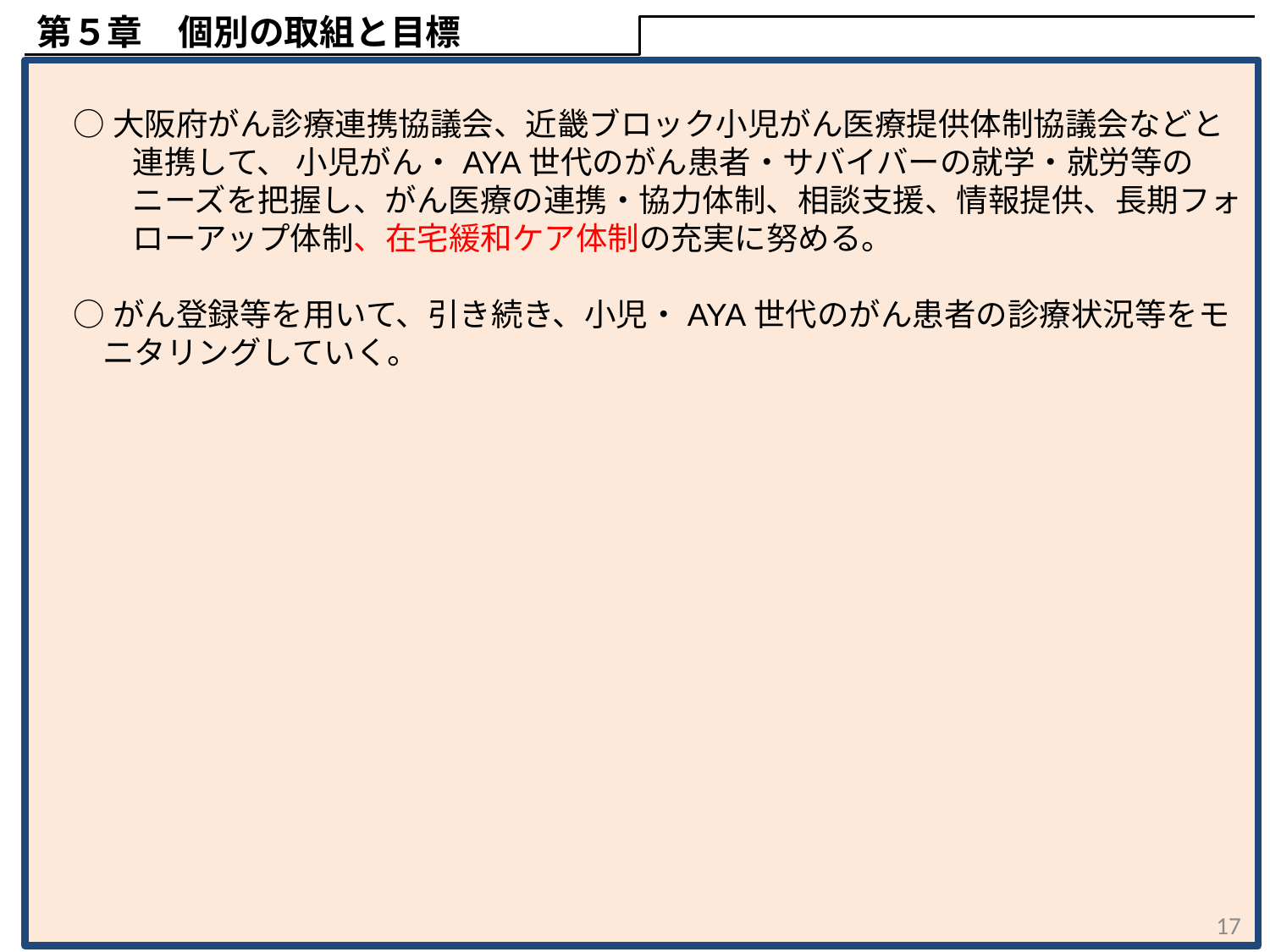

第５章　個別の取組と目標

     ○大阪府がん診療連携協議会、近畿ブロック小児がん医療提供体制協議会などと
　　　連携して、 小児がん・AYA世代のがん患者・サバイバーの就学・就労等の
　　　ニーズを把握し、がん医療の連携・協力体制、相談支援、情報提供、長期フォ
　　　ローアップ体制、在宅緩和ケア体制の充実に努める。

     ○がん登録等を用いて、引き続き、小児・AYA世代のがん患者の診療状況等をモ
        ニタリングしていく。
17